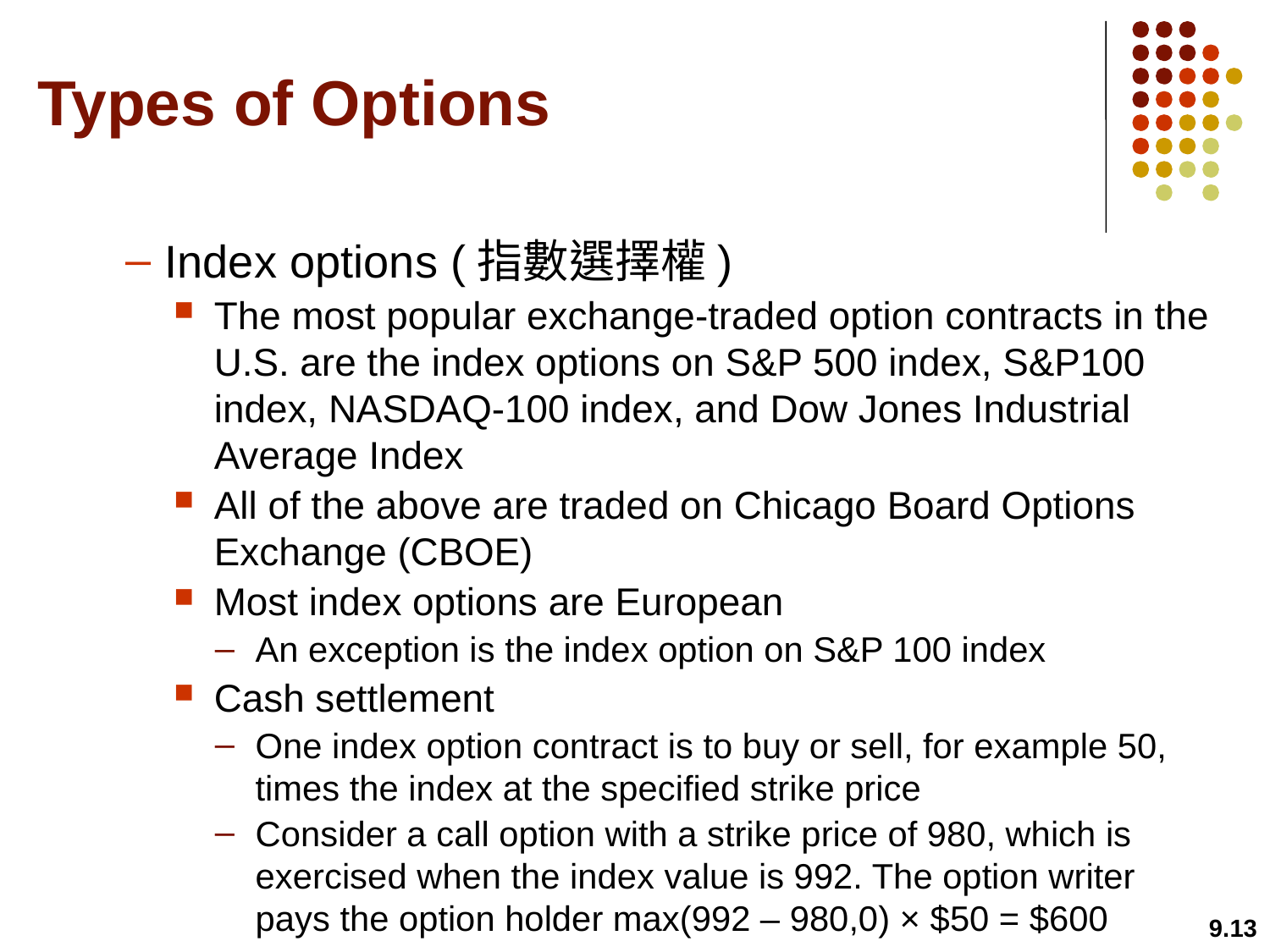

# Types of Options
Index options (指數選擇權)
The most popular exchange-traded option contracts in the U.S. are the index options on S&P 500 index, S&P100 index, NASDAQ-100 index, and Dow Jones Industrial Average Index
All of the above are traded on Chicago Board Options Exchange (CBOE)
Most index options are European
An exception is the index option on S&P 100 index
Cash settlement
One index option contract is to buy or sell, for example 50, times the index at the specified strike price
Consider a call option with a strike price of 980, which is exercised when the index value is 992. The option writer pays the option holder max(992 – 980,0) × $50 = $600
9.13